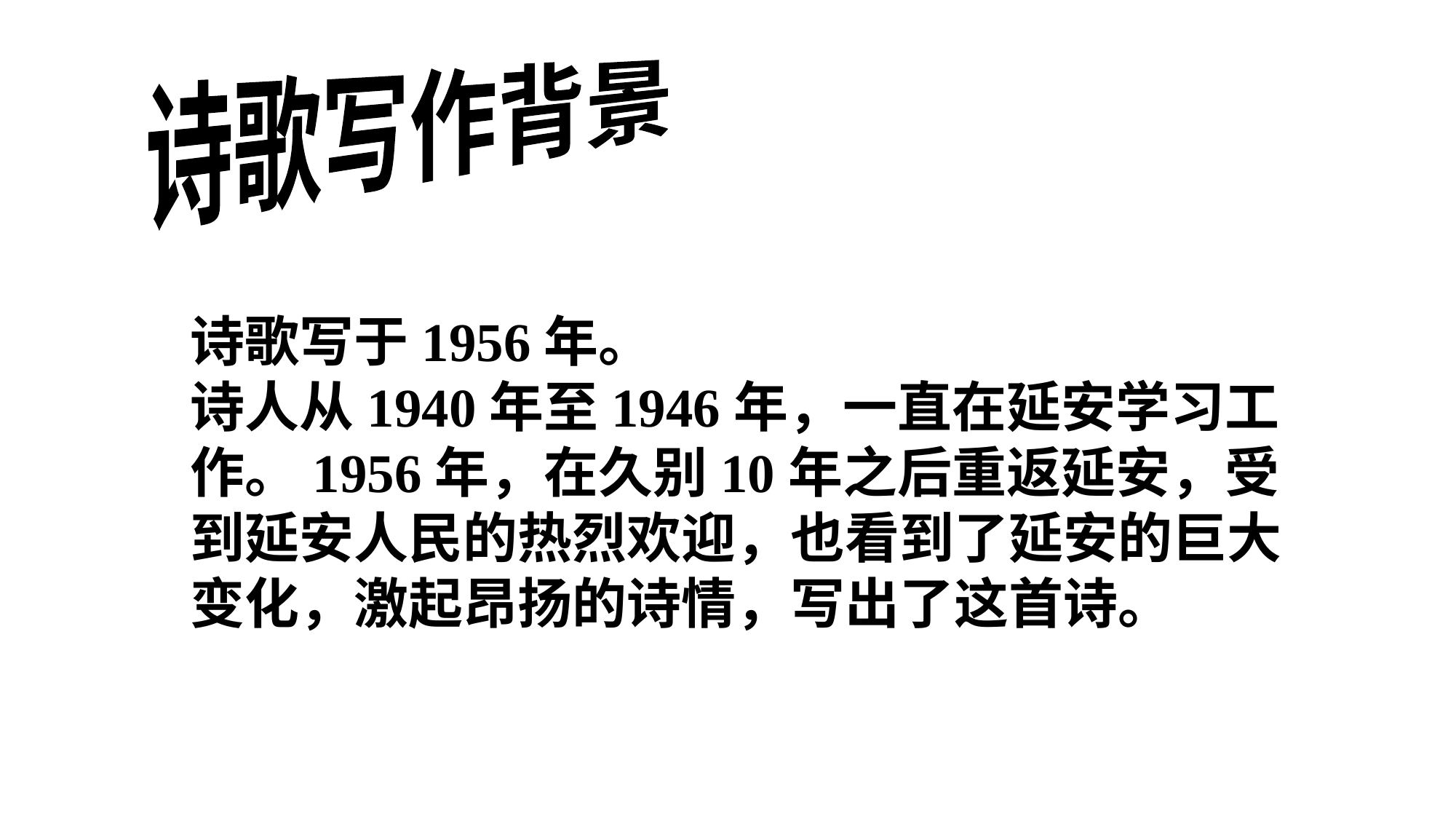

诗歌写作背景

诗歌写于1956年。
诗人从1940年至1946年，一直在延安学习工作。1956年，在久别10年之后重返延安，受到延安人民的热烈欢迎，也看到了延安的巨大变化，激起昂扬的诗情，写出了这首诗。